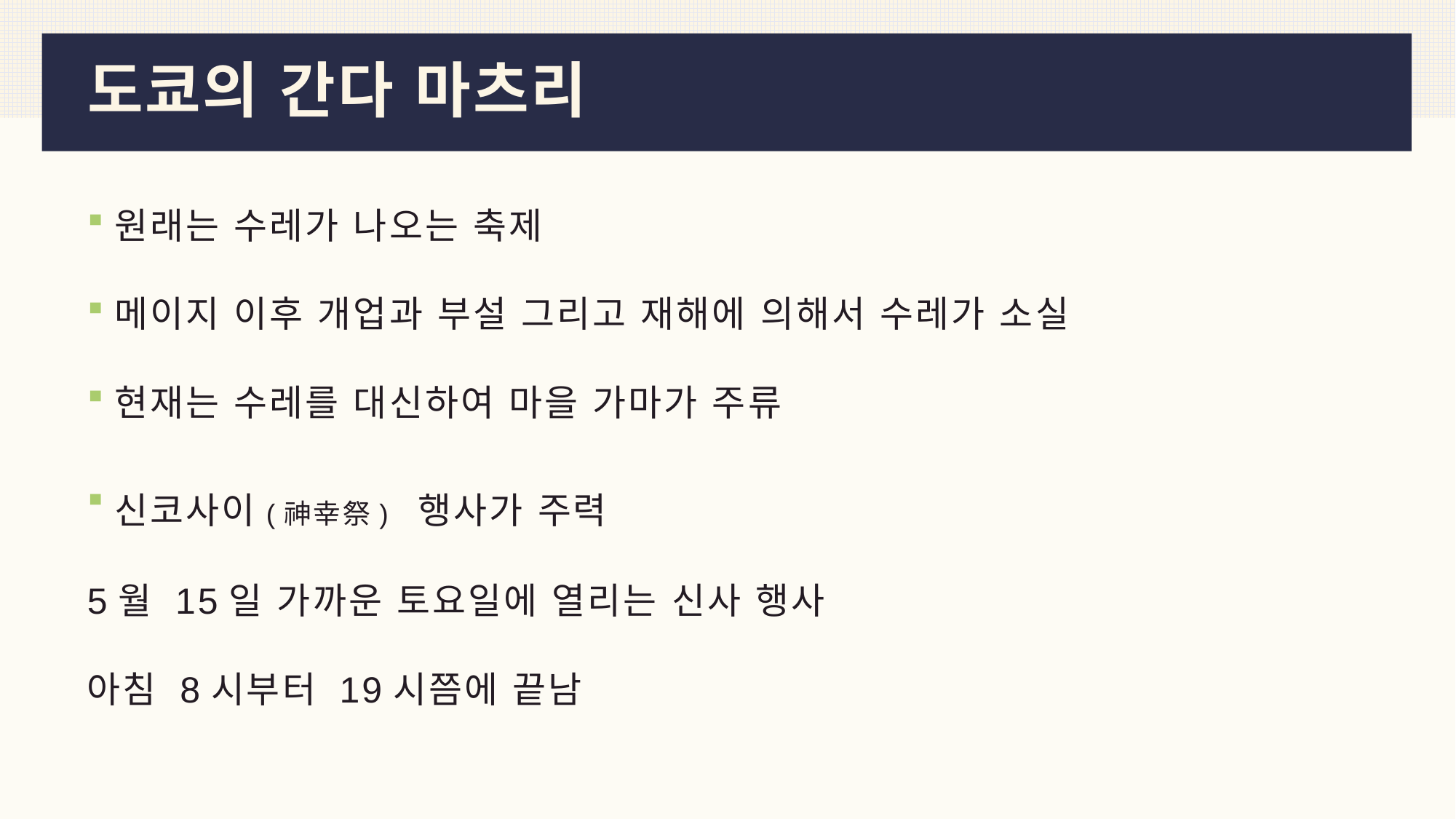

# 도쿄의 간다 마츠리
원래는 수레가 나오는 축제
메이지 이후 개업과 부설 그리고 재해에 의해서 수레가 소실
현재는 수레를 대신하여 마을 가마가 주류
신코사이(神幸祭) 행사가 주력
5월 15일 가까운 토요일에 열리는 신사 행사
아침 8시부터 19시쯤에 끝남